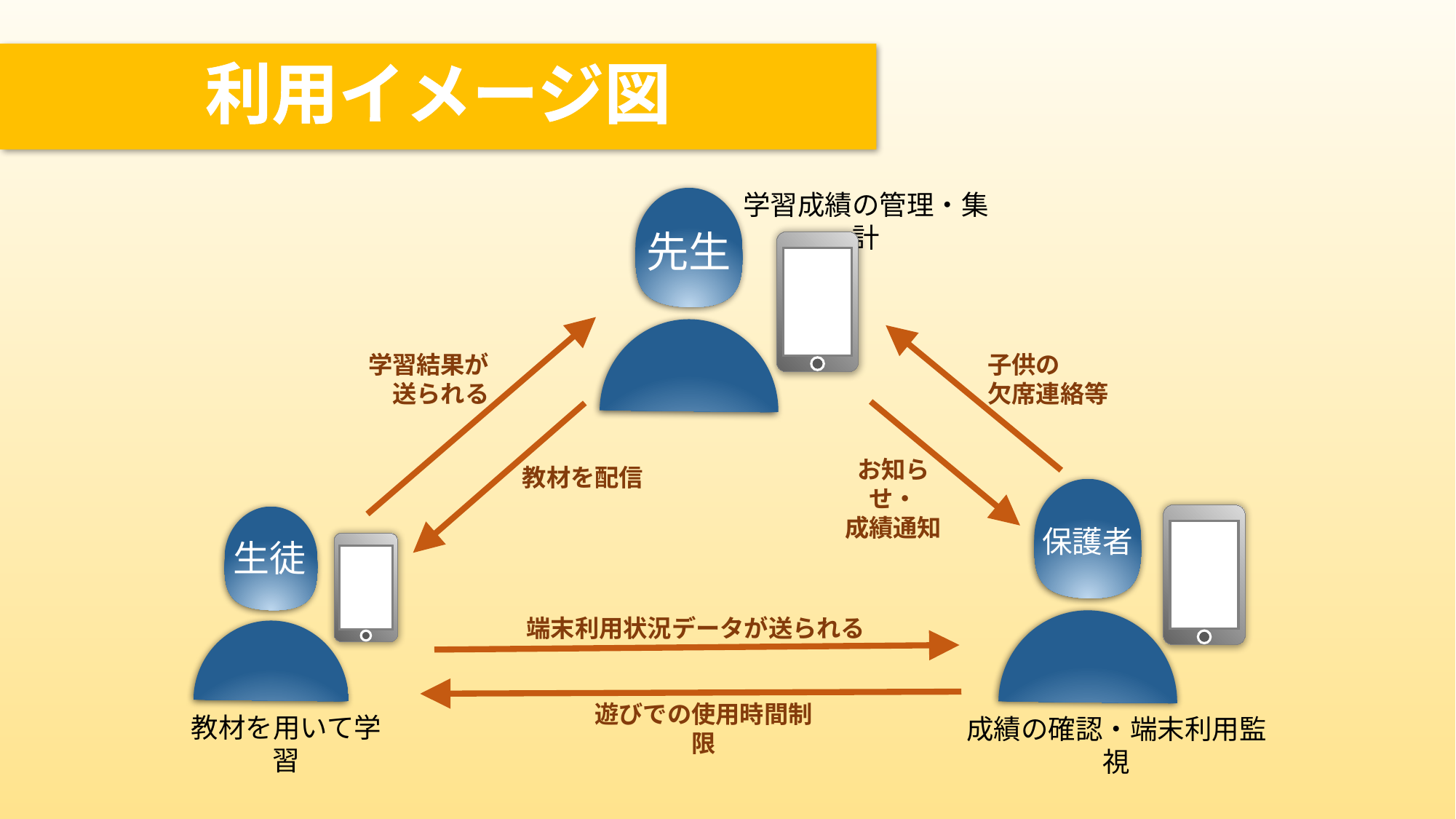

# 利用イメージ図
学習成績の管理・集計

先生

学習結果が
送られる
子供の
欠席連絡等
お知らせ・
成績通知
教材を配信

保護者
生徒

端末利用状況データが送られる
遊びでの使用時間制限
教材を用いて学習
成績の確認・端末利用監視